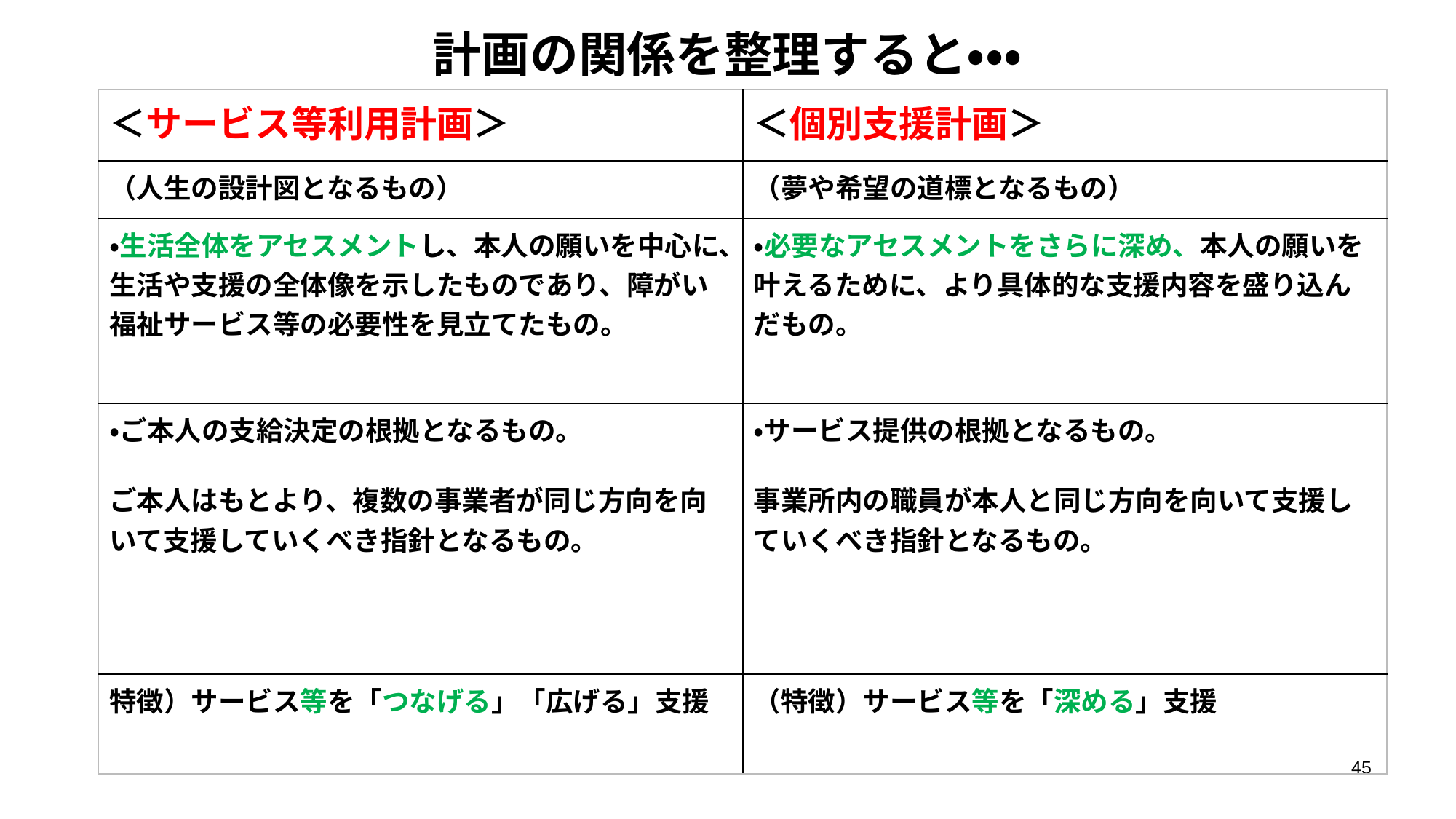

# 計画の関係を整理すると・・・
| ＜サービス等利用計画＞ | ＜個別支援計画＞ |
| --- | --- |
| （人生の設計図となるもの） | （夢や希望の道標となるもの） |
| ・生活全体をアセスメントし、本人の願いを中心に、生活や支援の全体像を示したものであり、障がい福祉サービス等の必要性を見立てたもの。 | ・必要なアセスメントをさらに深め、本人の願いを叶えるために、より具体的な支援内容を盛り込んだもの。 |
| ・ご本人の支給決定の根拠となるもの。 ご本人はもとより、複数の事業者が同じ方向を向いて支援していくべき指針となるもの。 | ・サービス提供の根拠となるもの。 事業所内の職員が本人と同じ方向を向いて支援していくべき指針となるもの。 |
| 特徴）サービス等を「つなげる」「広げる」支援 | （特徴）サービス等を「深める」支援 |
45